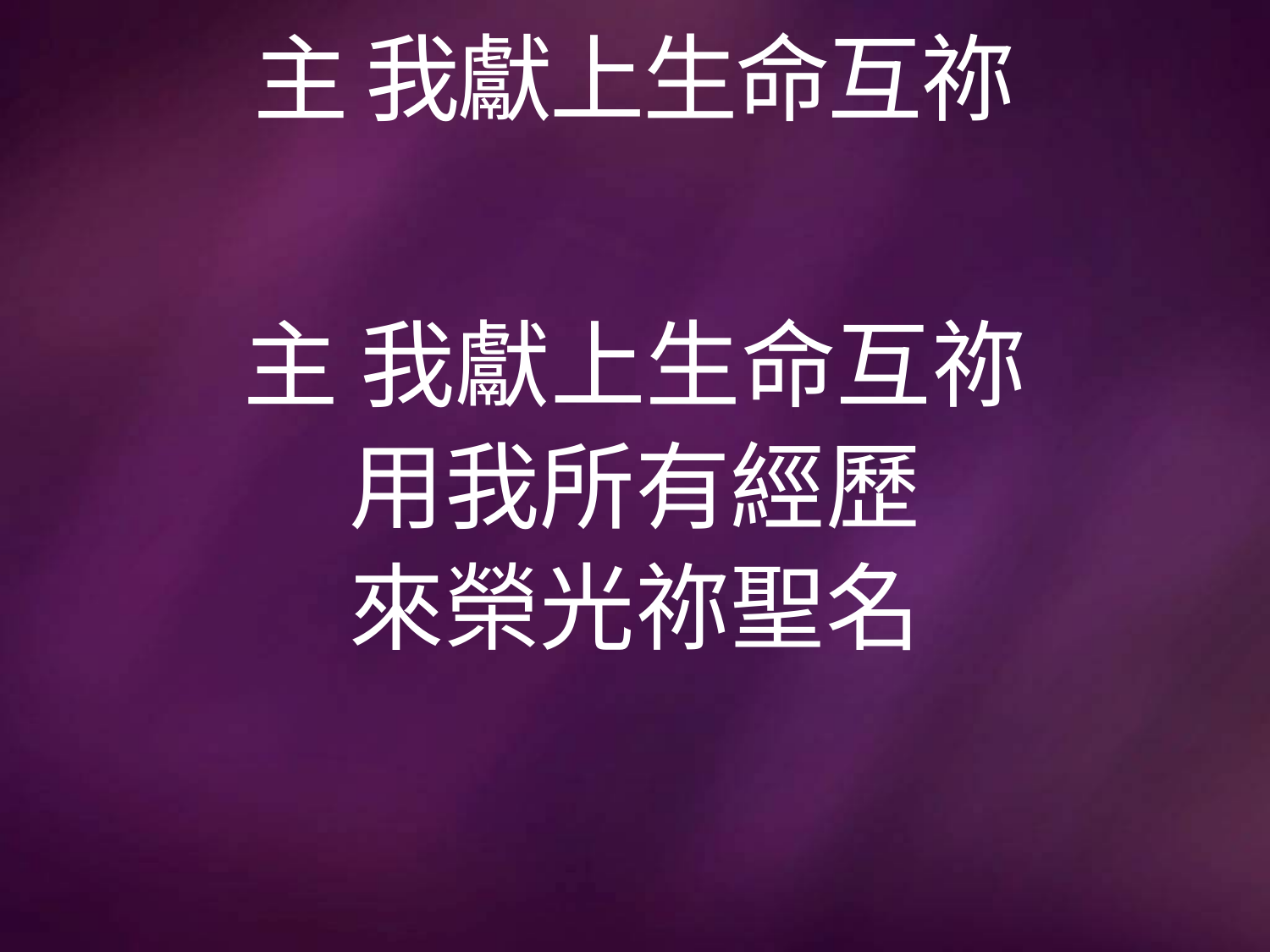

# 主 我獻上生命互祢
主 我獻上生命互祢
用我所有經歷
來榮光祢聖名